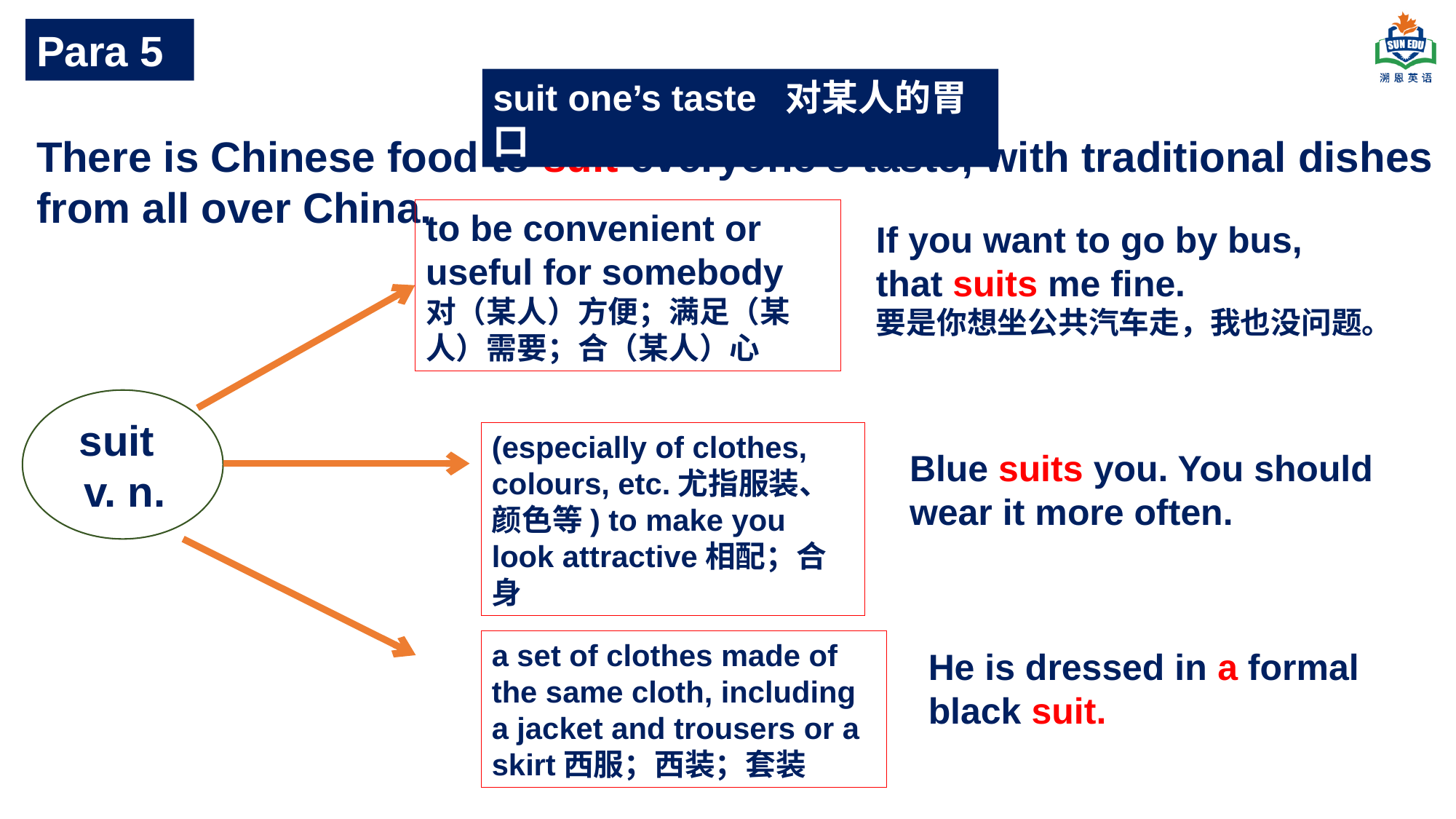

Para 5
suit one’s taste  对某人的胃口
There is Chinese food to suit everyone’s taste, with traditional dishes from all over China.
to be convenient or useful for somebody
对（某人）方便；满足（某人）需要；合（某人）心
If you want to go by bus, that suits me fine.
要是你想坐公共汽车走，我也没问题。
suit
 v. n.t
(especially of clothes, colours, etc.尤指服装、颜色等) to make you look attractive相配；合身
Blue suits you. You should wear it more often.
a set of clothes made of the same cloth, including a jacket and trousers or a skirt西服；西装；套装
He is dressed in a formal black suit.